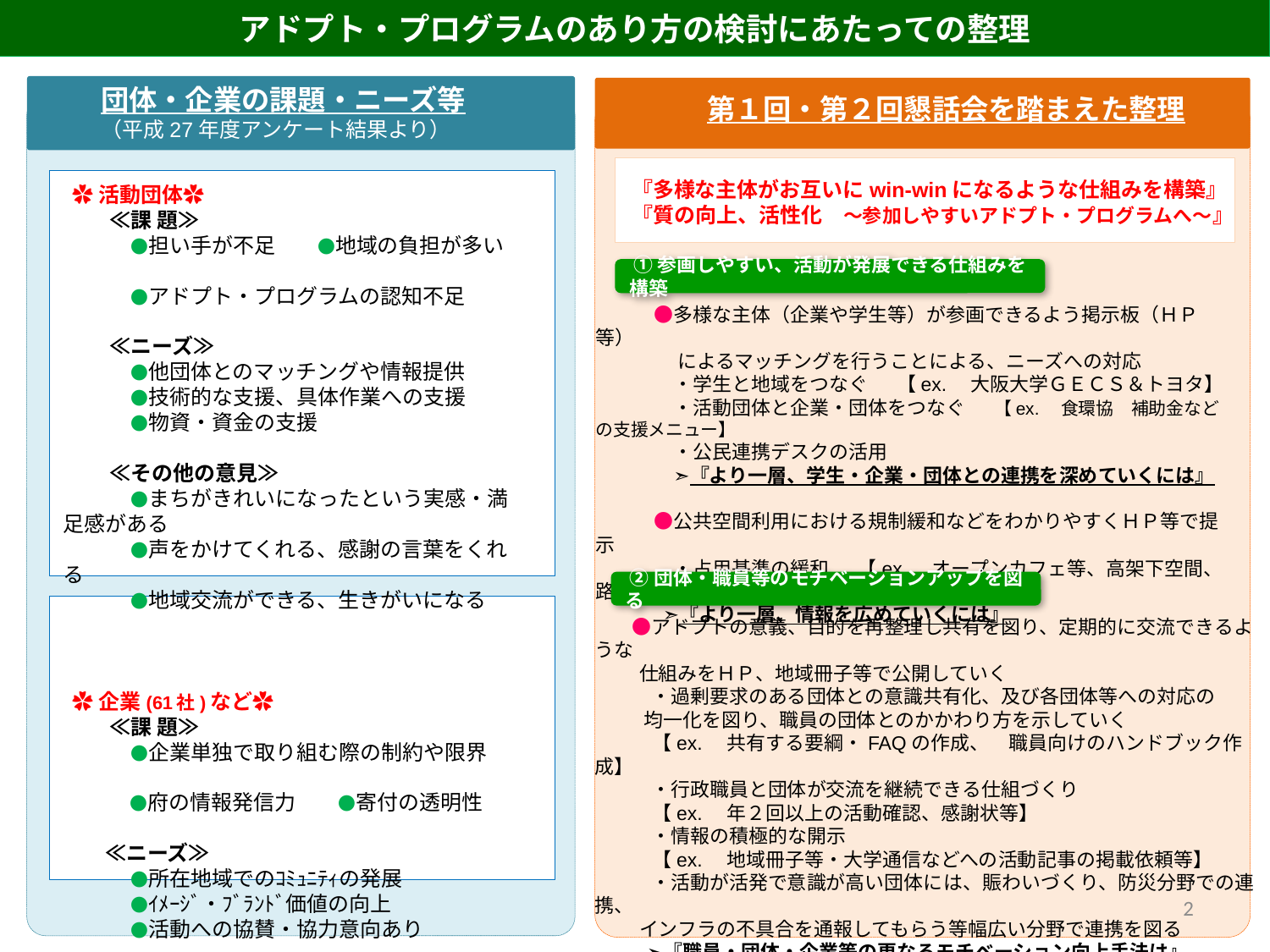

アドプト・プログラムのあり方の検討にあたっての整理
団体・企業の課題・ニーズ等
（平成27年度アンケート結果より）

第１回・第２回懇話会を踏まえた整理

『多様な主体がお互いにwin-winになるような仕組みを構築』
『質の向上、活性化　～参加しやすいアドプト・プログラムへ～』
  ✿活動団体✿
　 　≪課 題≫
　　 　●担い手が不足　　●地域の負担が多い
　　　 ●アドプト・プログラムの認知不足

　 　≪ニーズ≫
　　 　●他団体とのマッチングや情報提供
　　 　●技術的な支援、具体作業への支援
　　 　●物資・資金の支援

　 　≪その他の意見≫
　　　 ●まちがきれいになったという実感・満足感がある
　　　 ●声をかけてくれる、感謝の言葉をくれる
　　 　●地域交流ができる、生きがいになる

  ✿企業(61社)など✿
　 　≪課 題≫
　　　 ●企業単独で取り組む際の制約や限界
　　　 ●府の情報発信力　　●寄付の透明性

　　≪ニーズ≫
　　　 ●所在地域でのｺﾐｭﾆﾃｨの発展
　　　 ●ｲﾒｰｼﾞ・ﾌﾞﾗﾝﾄﾞ価値の向上
　　　 ●活動への協賛・協力意向あり
 ①参画しやすい、活動が発展できる仕組みを構築
　　　●多様な主体（企業や学生等）が参画できるよう掲示板（ＨＰ等）
　　 　　によるマッチングを行うことによる、ニーズへの対応
　　　　・学生と地域をつなぐ　  【ex.　大阪大学ＧＥＣＳ＆トヨタ】
　　　　・活動団体と企業・団体をつなぐ　  【ex.　食環協　補助金などの支援メニュー】
　　　　・公民連携デスクの活用
　　　　➣『より一層、学生・企業・団体との連携を深めていくには』

　　　●公共空間利用における規制緩和などをわかりやすくＨＰ等で提示
　　　　・占用基準の緩和　  【ex.　オープンカフェ等、高架下空間、路上イベント】
　　　  ➣『より一層、情報を広めていくには』
 ②団体・職員等のモチベーションアップを図る

　    ●アドプトの意義、目的を再整理し共有を図り、定期的に交流できるような
         仕組みをＨＰ、地域冊子等で公開していく
　    　・過剰要求のある団体との意識共有化、及び各団体等への対応の
          均一化を図り、職員の団体とのかかわり方を示していく
            【ex.　共有する要綱・FAQの作成、　職員向けのハンドブック作成】
　　    ・行政職員と団体が交流を継続できる仕組づくり
            【ex.　年２回以上の活動確認、感謝状等】
　　    ・情報の積極的な開示
            【ex.　地域冊子等・大学通信などへの活動記事の掲載依頼等】
　　    ・活動が活発で意識が高い団体には、賑わいづくり、防災分野での連携、
         インフラの不具合を通報してもらう等幅広い分野で連携を図る
　　   ➣『職員・団体・企業等の更なるモチベーション向上手法は』

2